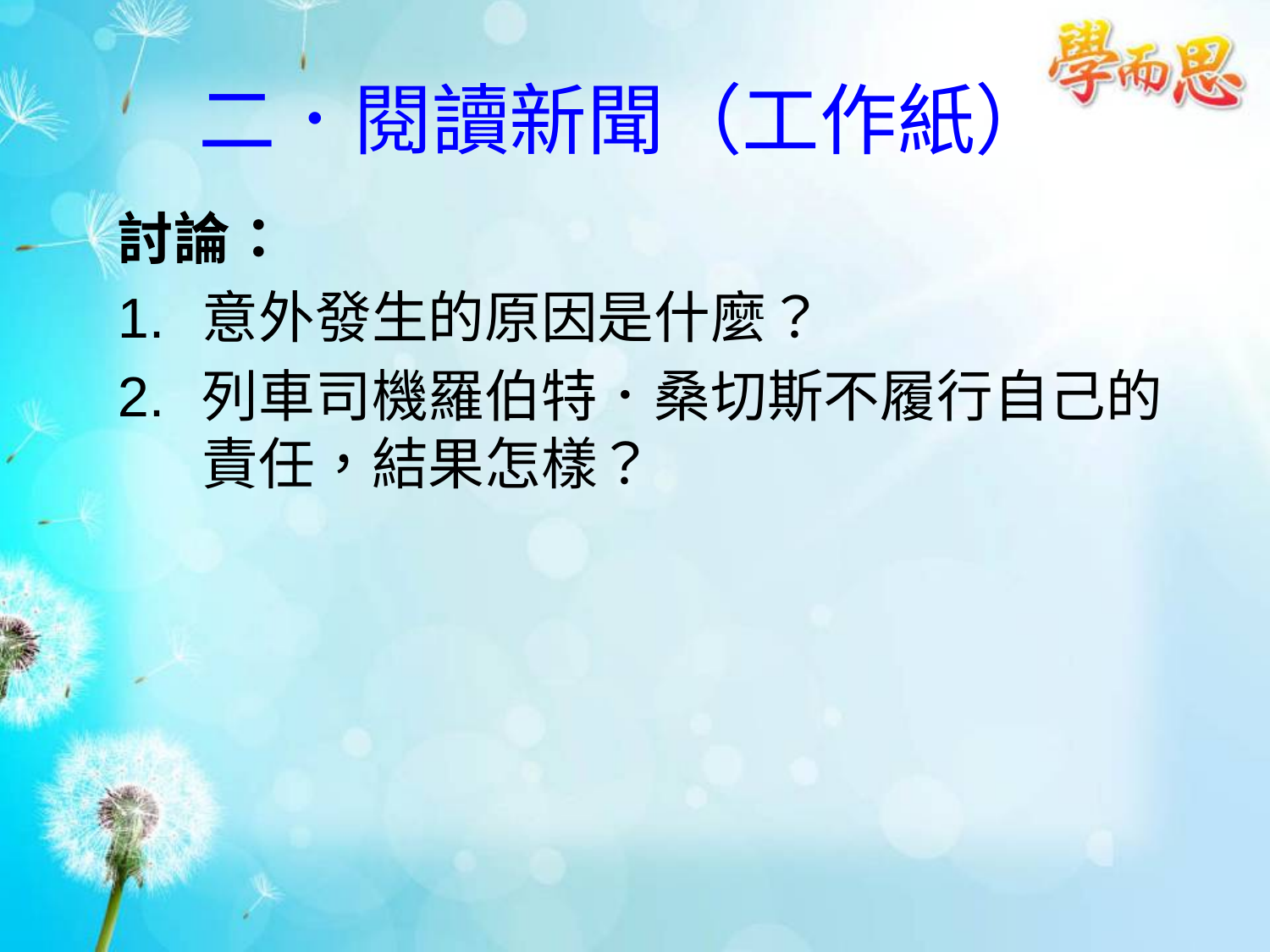

# 二．閱讀新聞（工作紙）
討論：
意外發生的原因是什麼？
列車司機羅伯特．桑切斯不履行自己的責任，結果怎樣？